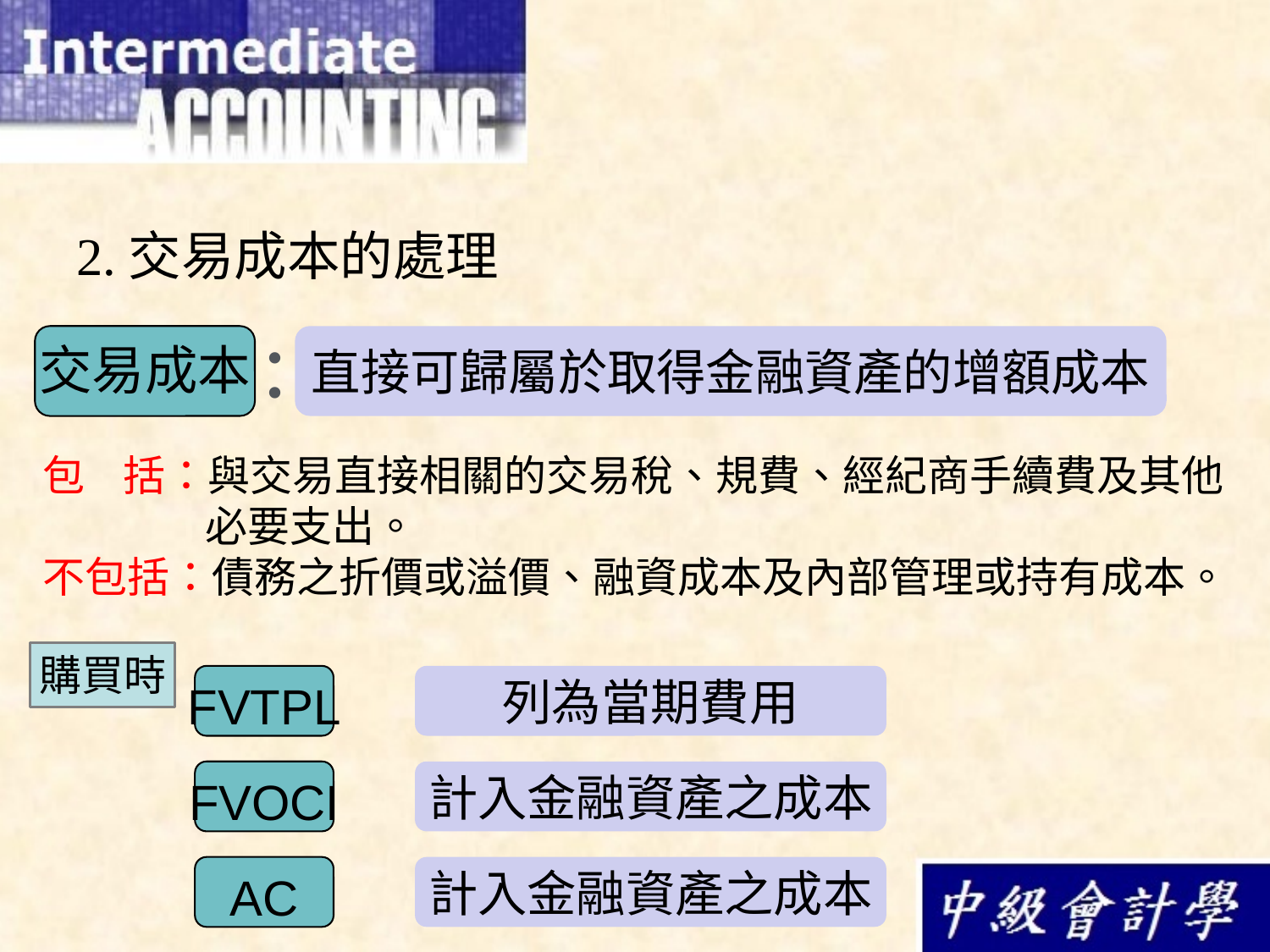

2.交易成本的處理

:
交易成本
直接可歸屬於取得金融資產的增額成本
包    括：與交易直接相關的交易稅、規費、經紀商手續費及其他
                必要支出。
不包括：債務之折價或溢價、融資成本及內部管理或持有成本。
購買時
FVTPL
列為當期費用
FVOCI
計入金融資產之成本
AC
計入金融資產之成本